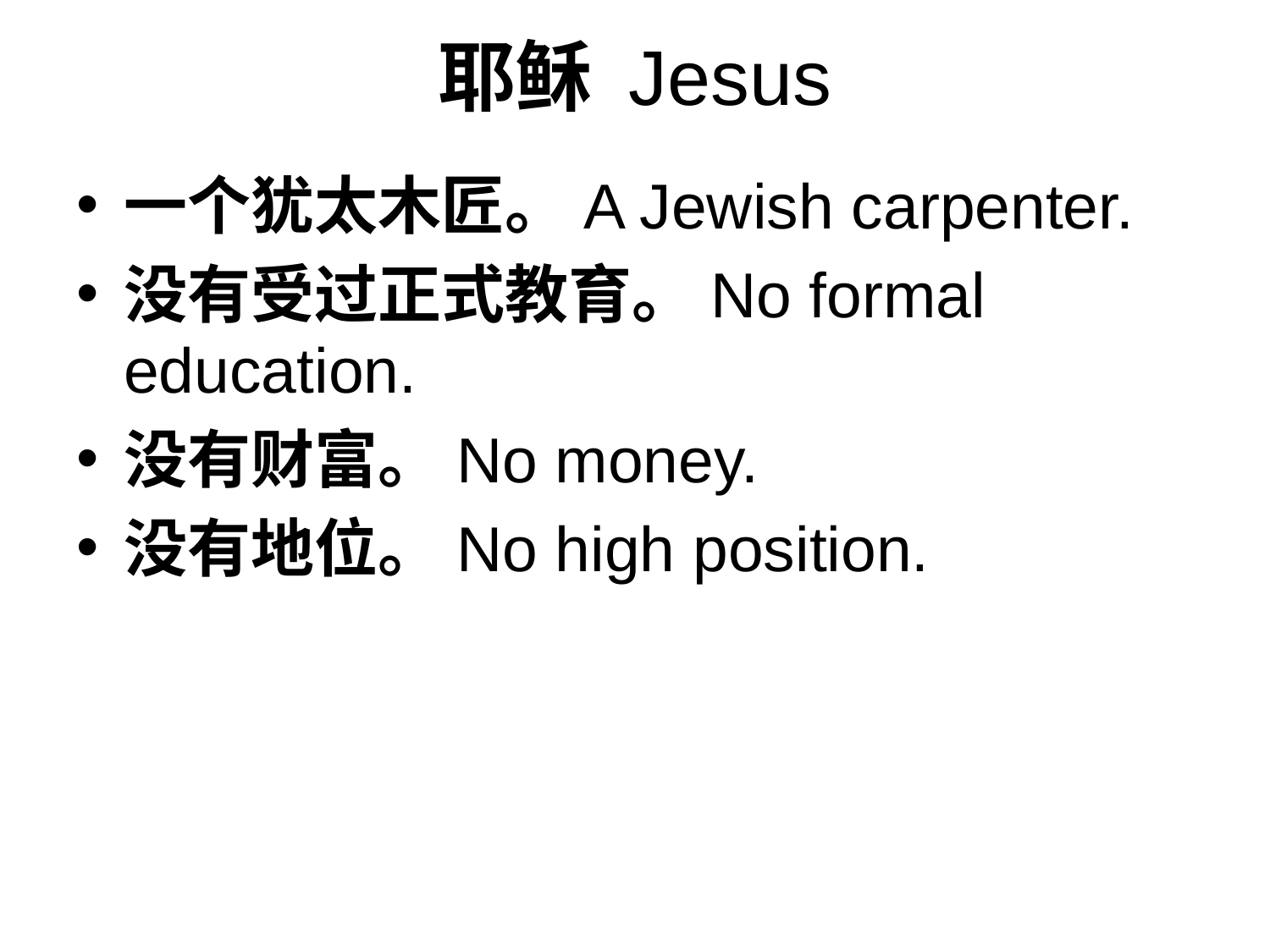

# 耶稣 Jesus
一个犹太木匠。A Jewish carpenter.
没有受过正式教育。No formal education.
没有财富。No money.
没有地位。No high position.